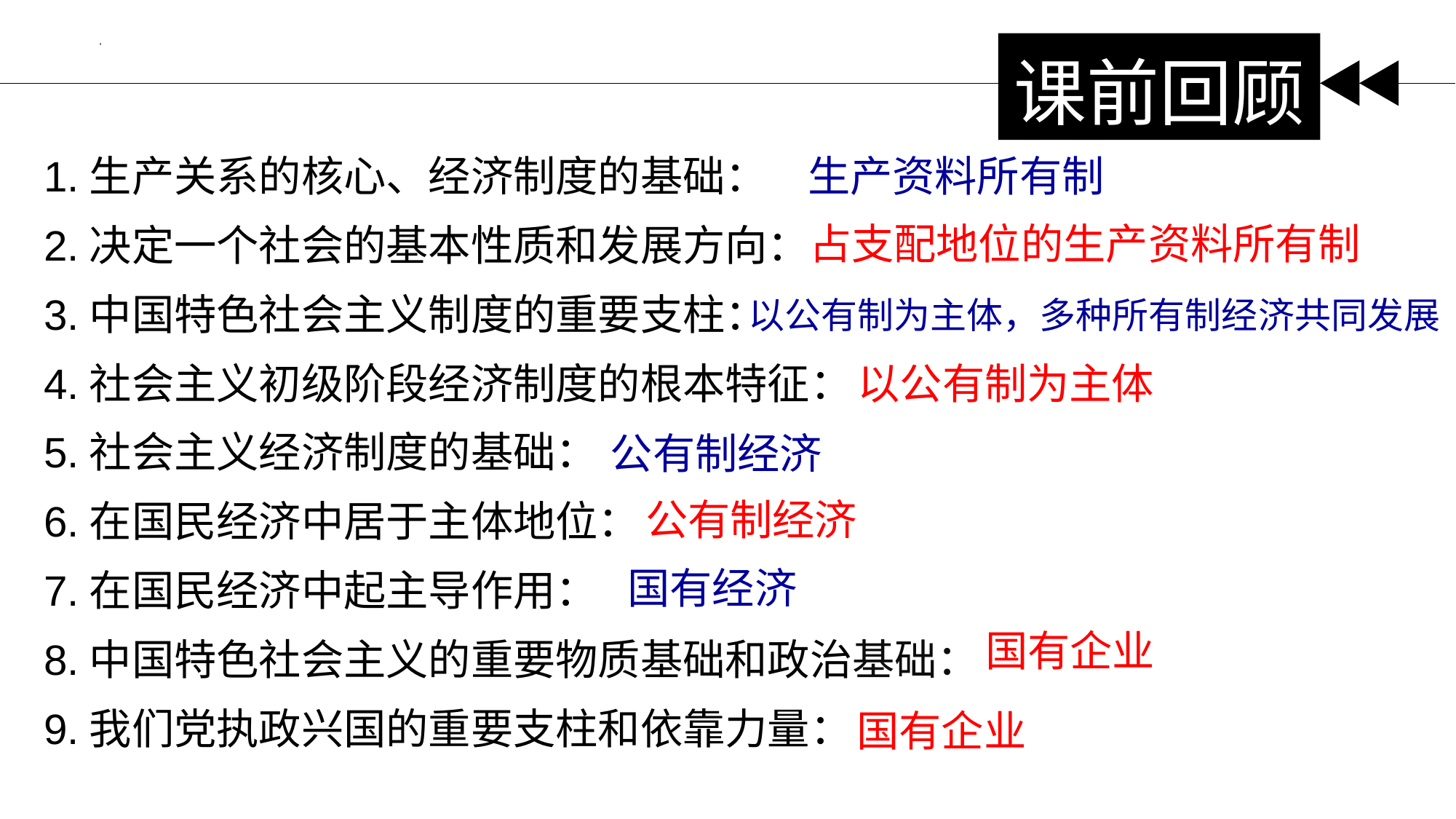

课前回顾

1.生产关系的核心、经济制度的基础：
2.决定一个社会的基本性质和发展方向：
3.中国特色社会主义制度的重要支柱：
4.社会主义初级阶段经济制度的根本特征：
5.社会主义经济制度的基础：
6.在国民经济中居于主体地位：
7.在国民经济中起主导作用：
8.中国特色社会主义的重要物质基础和政治基础：
9.我们党执政兴国的重要支柱和依靠力量：
生产资料所有制
占支配地位的生产资料所有制
以公有制为主体，多种所有制经济共同发展
以公有制为主体
公有制经济
公有制经济
国有经济
国有企业
国有企业